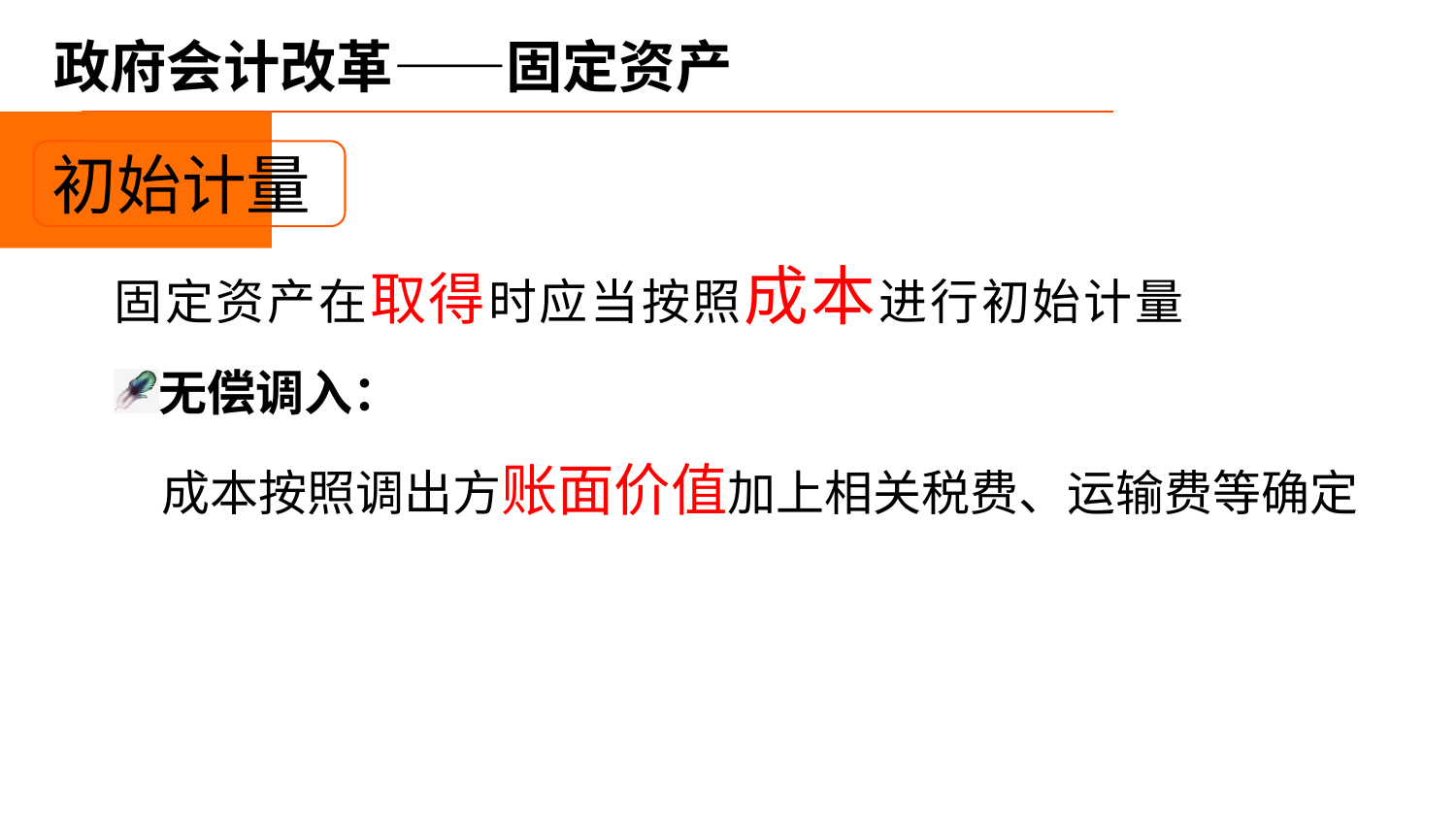

# 政府会计改革——固定资产

初始计量
固定资产在取得时应当按照成本进行初始计量
无偿调入：
成本按照调出方账面价值加上相关税费、运输费等确定
例：4